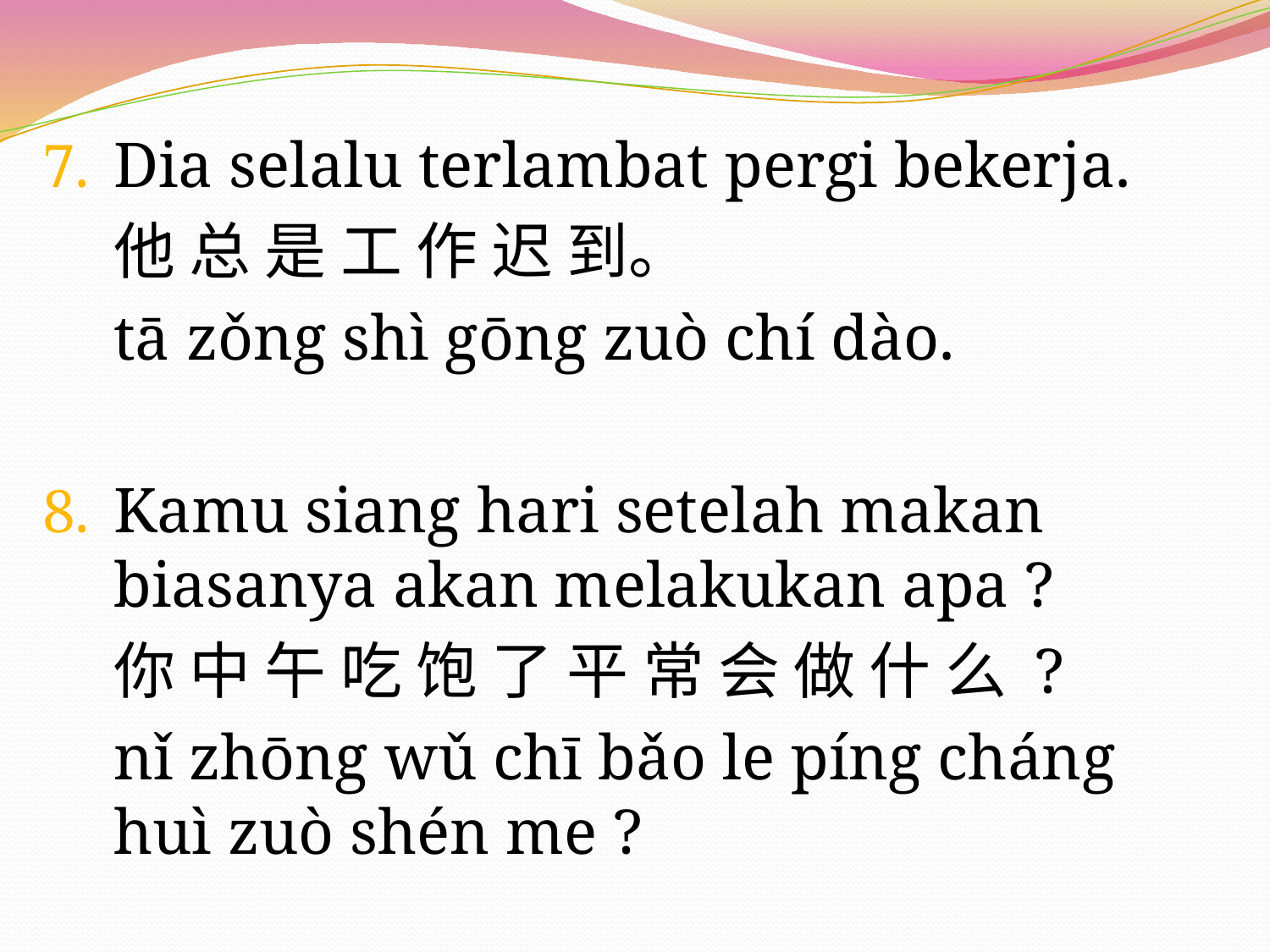

Dia selalu terlambat pergi bekerja.
	他 总 是 工 作 迟 到。
	tā zǒng shì gōng zuò chí dào.

Kamu siang hari setelah makan biasanya akan melakukan apa ?
	你 中 午 吃 饱 了 平 常 会 做 什 么 ?
	nǐ zhōng wǔ chī bǎo le píng cháng huì zuò shén me ?